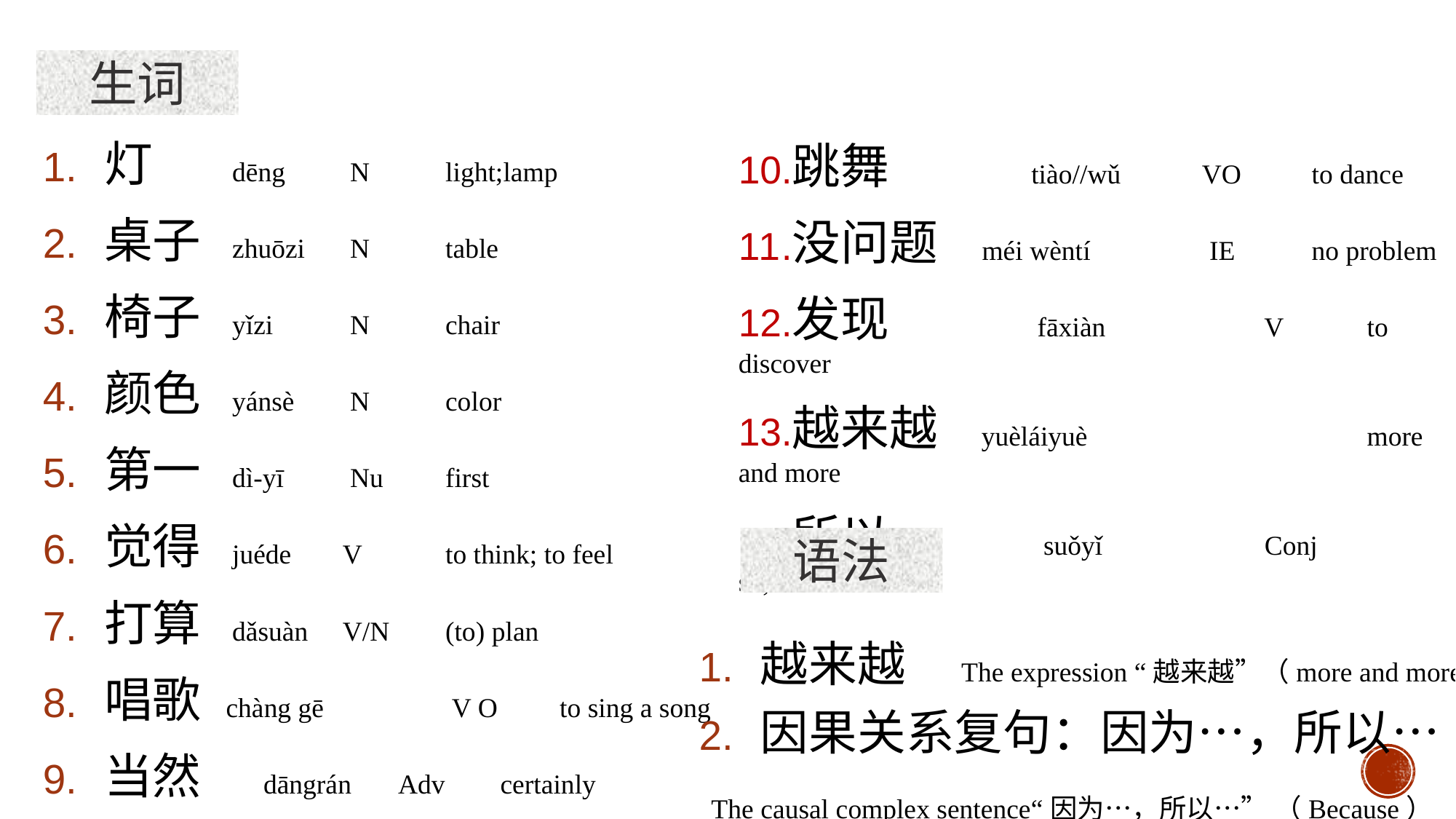

生词
灯	  dēng	    N	  light;lamp
桌子	  zhuōzi	    N	  table
椅子	  yǐzi 	    N	  chair
颜色	  yánsè	    N	  color
第一	  dì-yī	    Nu	  first
觉得	  juéde 	   V	  to think; to feel
打算	  dǎsuàn	   V/N	  (to) plan
唱歌	 chàng gē	   V O         to sing a song
当然         dāngrán       Adv        certainly

跳舞	           tiào//wǔ	    VO	    to dance
没问题   méi wèntí	     IE	    no problem
发现	            fāxiàn	             V	            to discover
越来越      yuèláiyuè		            more and more
所以	             suǒyǐ	             Conj	    so;therefore
语法
越来越    The expression “越来越”（more and more）
因果关系复句：因为…，所以…
 The causal complex sentence“因为…，所以…” （Because）